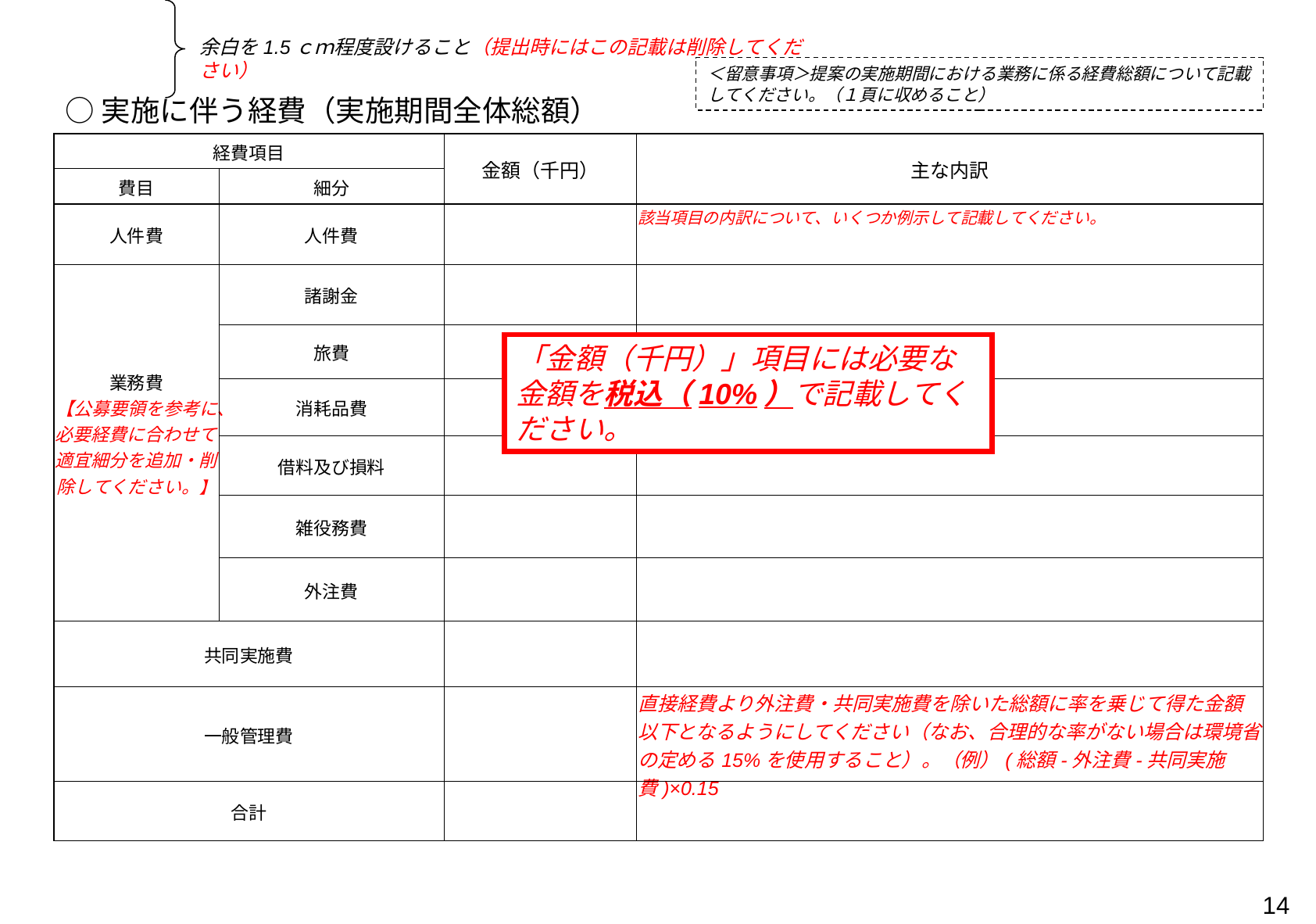

余白を1.5ｃｍ程度設けること（提出時にはこの記載は削除してください）
＜留意事項＞提案の実施期間における業務に係る経費総額について記載してください。（１頁に収めること）
○実施に伴う経費（実施期間全体総額）
| 経費項目 |  | 金額（千円） | 主な内訳 |
| --- | --- | --- | --- |
| 費目 | 細分 |  |  |
| 人件費 | 人件費 |  | 該当項目の内訳について、いくつか例示して記載してください。 |
| 業務費 【公募要領を参考に、必要経費に合わせて適宜細分を追加・削除してください。】 | 諸謝金 |  |  |
|  | 旅費 |  |  |
|  | 消耗品費 |  |  |
|  | 借料及び損料 |  |  |
|  | 雑役務費 |  |  |
|  | 外注費 |  |  |
| 共同実施費 |  |  |  |
| 一般管理費 |  |  | 直接経費より外注費・共同実施費を除いた総額に率を乗じて得た金額以下となるようにしてください（なお、合理的な率がない場合は環境省の定める15%を使用すること）。（例）(総額-外注費-共同実施費)×0.15 |
| 合計 |  |  |  |
「金額（千円）」項目には必要な金額を税込（10%）で記載してください。
14